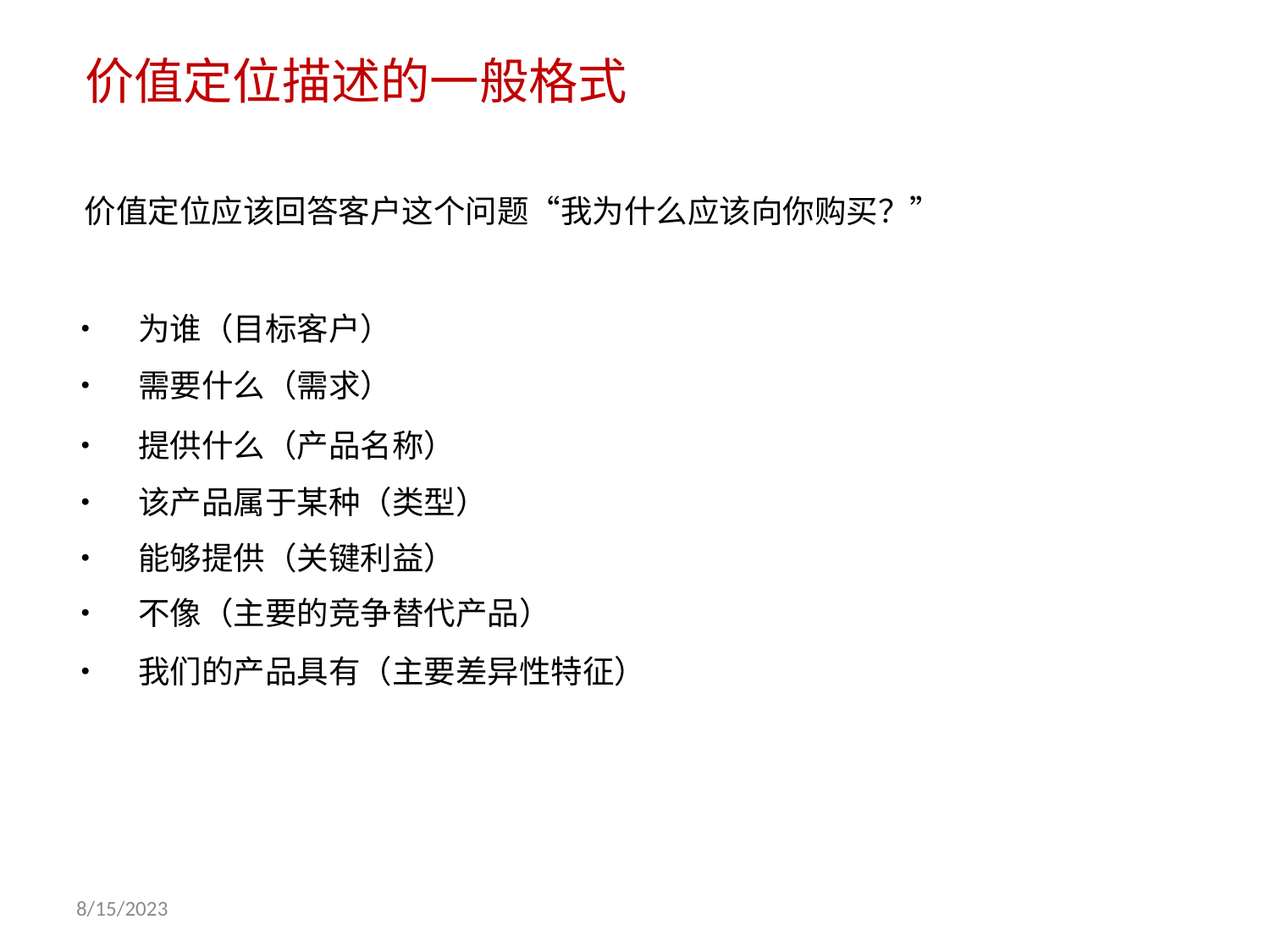

价值定位描述的一般格式
价值定位应该回答客户这个问题“我为什么应该向你购买？”
•    为谁（目标客户）
•    需要什么（需求）
•    提供什么（产品名称）
•    该产品属于某种（类型）
•    能够提供（关键利益）
•    不像（主要的竞争替代产品）
•    我们的产品具有（主要差异性特征）
8/15/2023